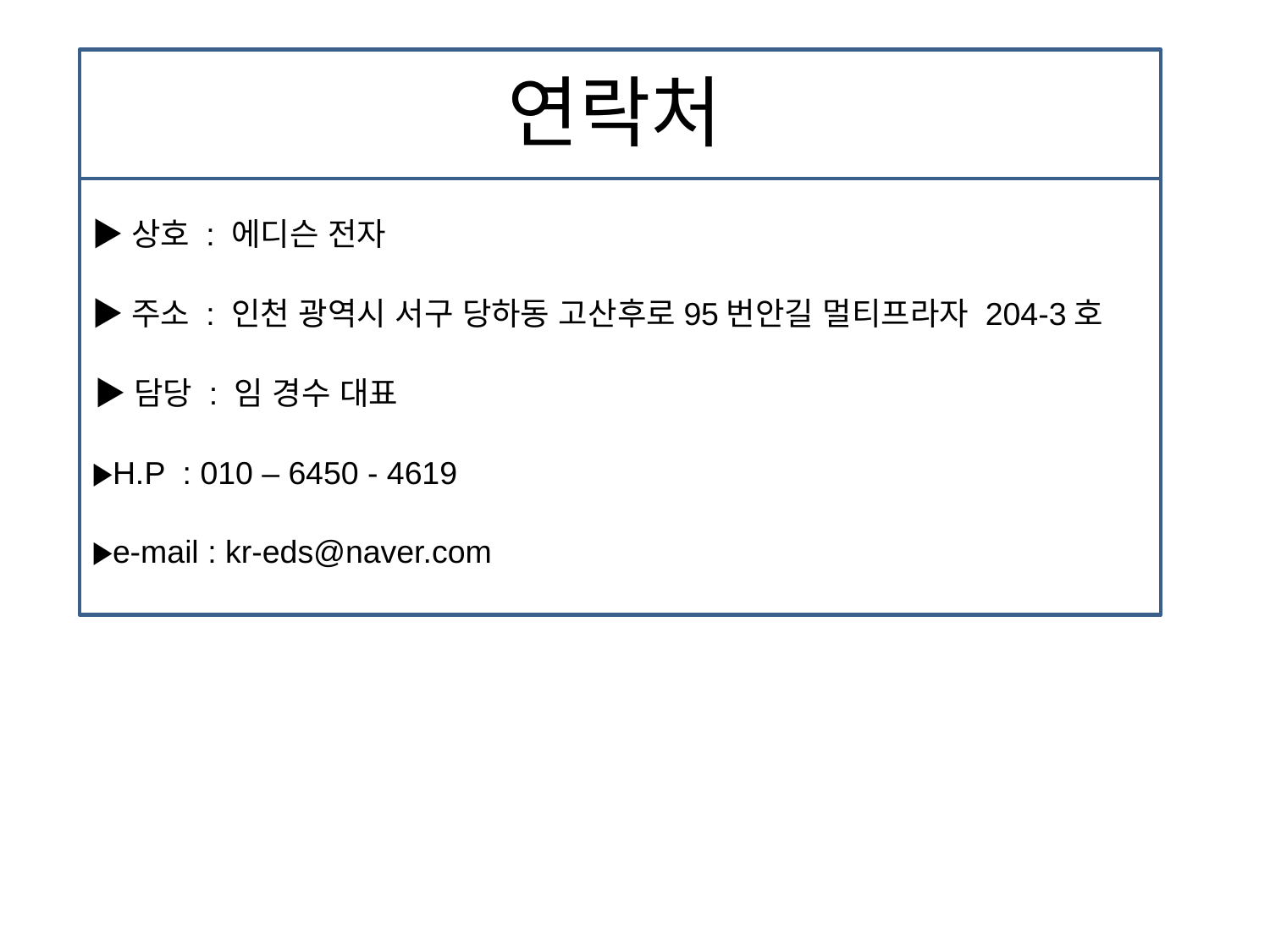

# 연락처

▶상호 : 에디슨 전자
▶주소 : 인천 광역시 서구 당하동 고산후로95번안길 멀티프라자 204-3호
▶담당 : 임 경수 대표
▶H.P  : 010 – 6450 - 4619
▶e-mail : kr-eds@naver.com